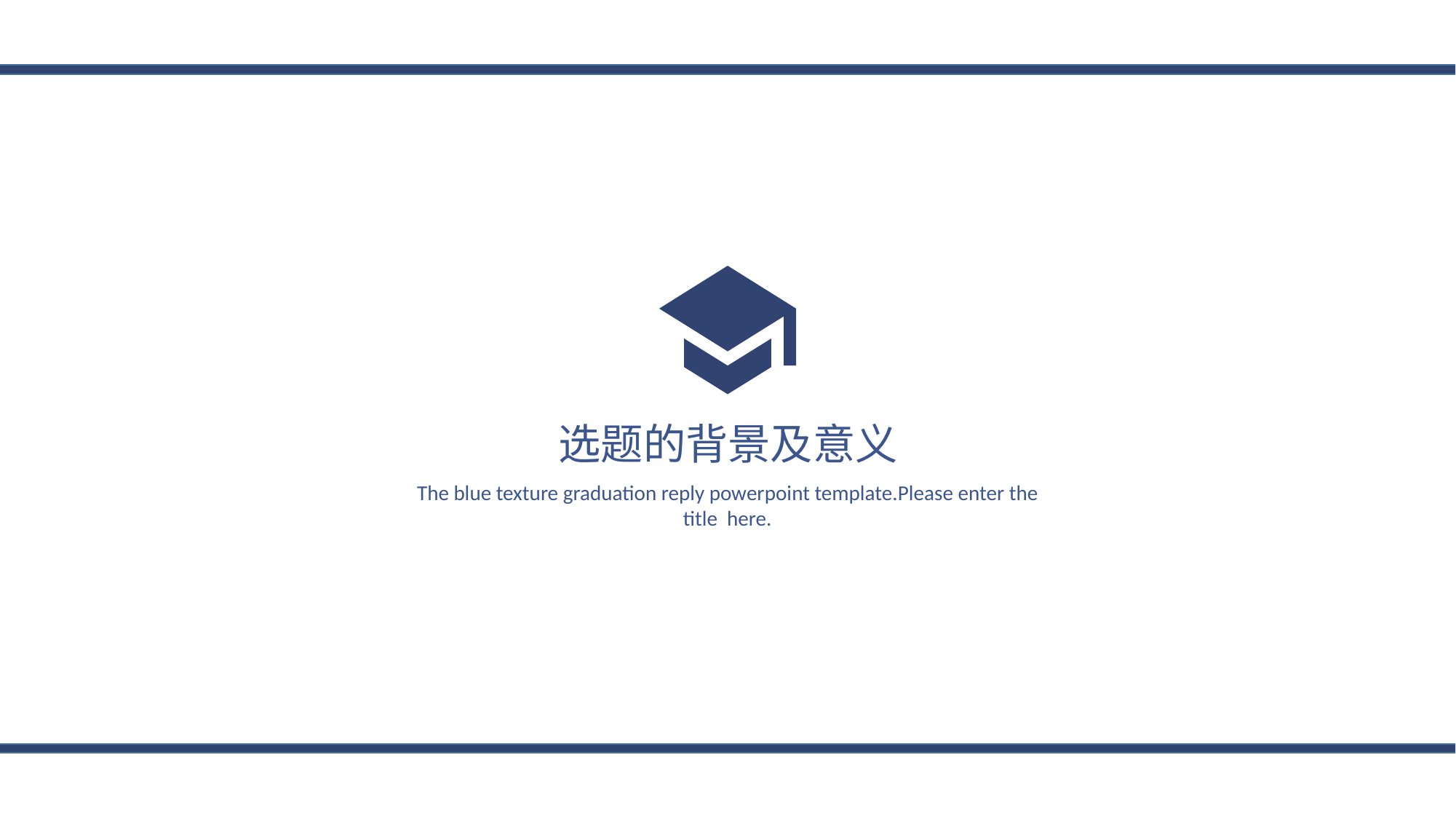

选题的背景及意义
The blue texture graduation reply powerpoint template.Please enter the title  here.